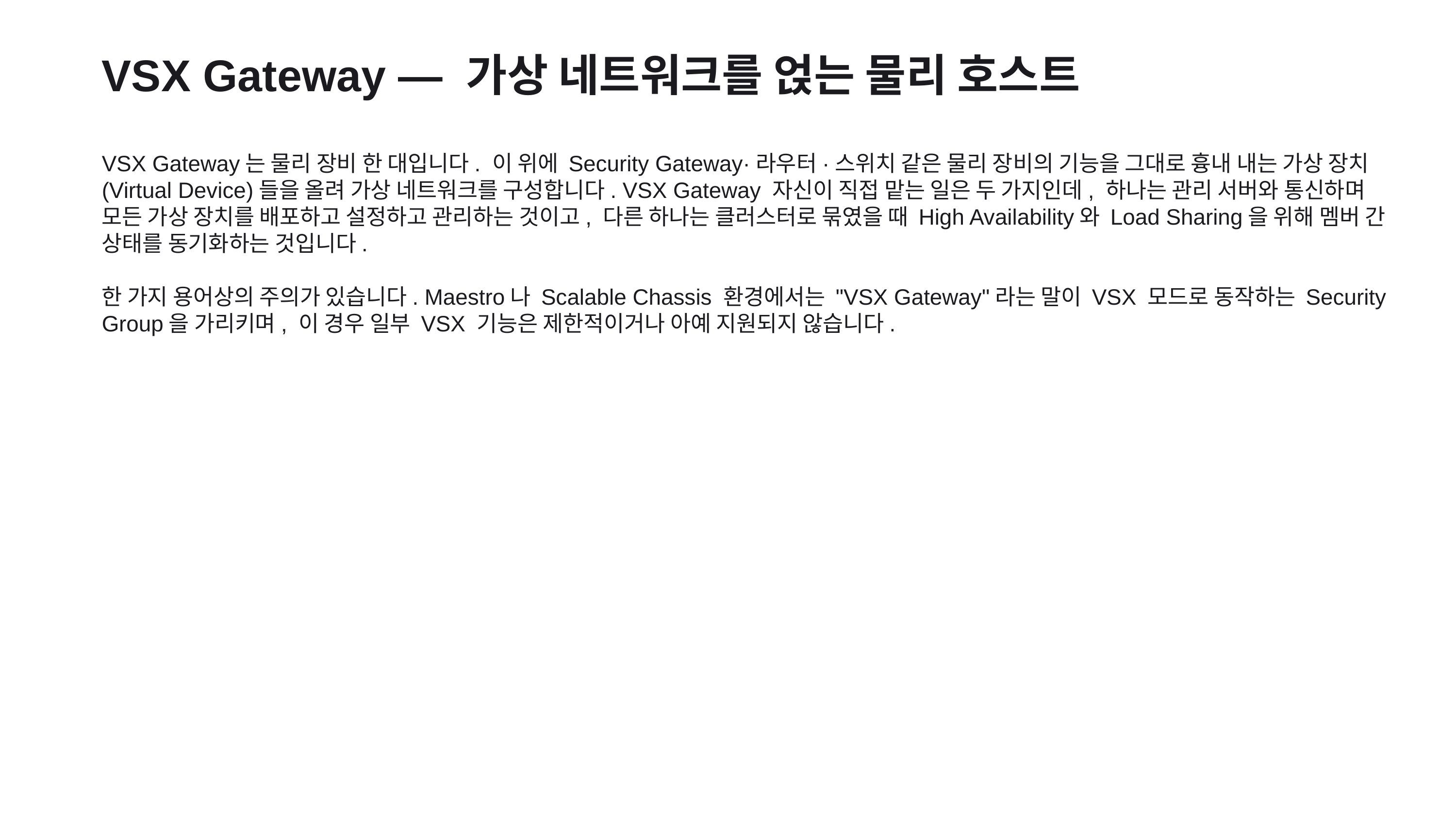

VSX Gateway — 가상 네트워크를 얹는 물리 호스트
VSX Gateway는 물리 장비 한 대입니다. 이 위에 Security Gateway·라우터·스위치 같은 물리 장비의 기능을 그대로 흉내 내는 가상 장치(Virtual Device)들을 올려 가상 네트워크를 구성합니다. VSX Gateway 자신이 직접 맡는 일은 두 가지인데, 하나는 관리 서버와 통신하며 모든 가상 장치를 배포하고 설정하고 관리하는 것이고, 다른 하나는 클러스터로 묶였을 때 High Availability와 Load Sharing을 위해 멤버 간 상태를 동기화하는 것입니다.

한 가지 용어상의 주의가 있습니다. Maestro나 Scalable Chassis 환경에서는 "VSX Gateway"라는 말이 VSX 모드로 동작하는 Security Group을 가리키며, 이 경우 일부 VSX 기능은 제한적이거나 아예 지원되지 않습니다.